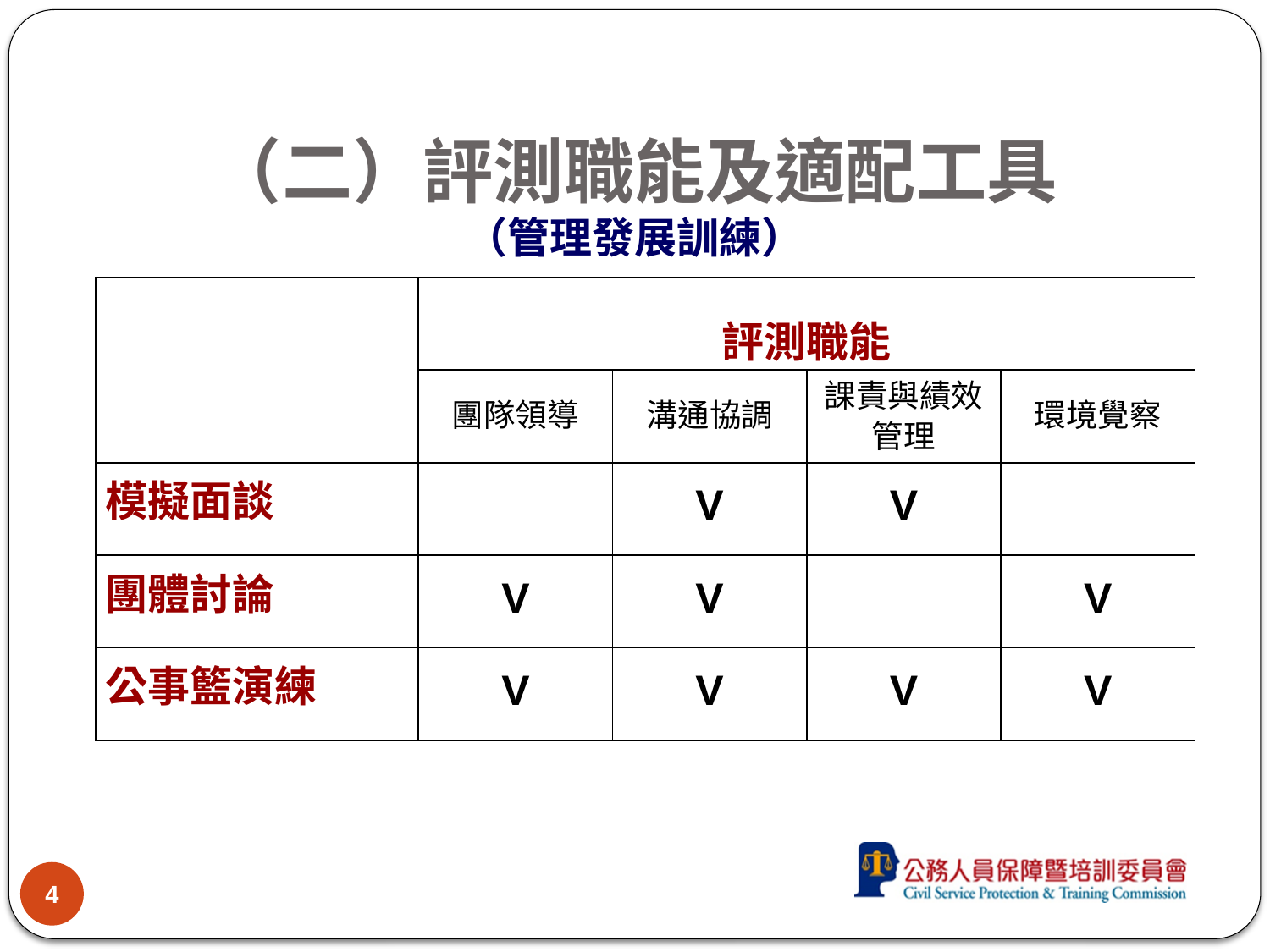

# （二）評測職能及適配工具 （管理發展訓練）
|  | 評測職能 |  |  |  |
| --- | --- | --- | --- | --- |
|  | 團隊領導 | 溝通協調 | 課責與績效管理 | 環境覺察 |
| 模擬面談 |  | V | V |  |
| 團體討論 | V | V |  | V |
| 公事籃演練 | V | V | V | V |
4